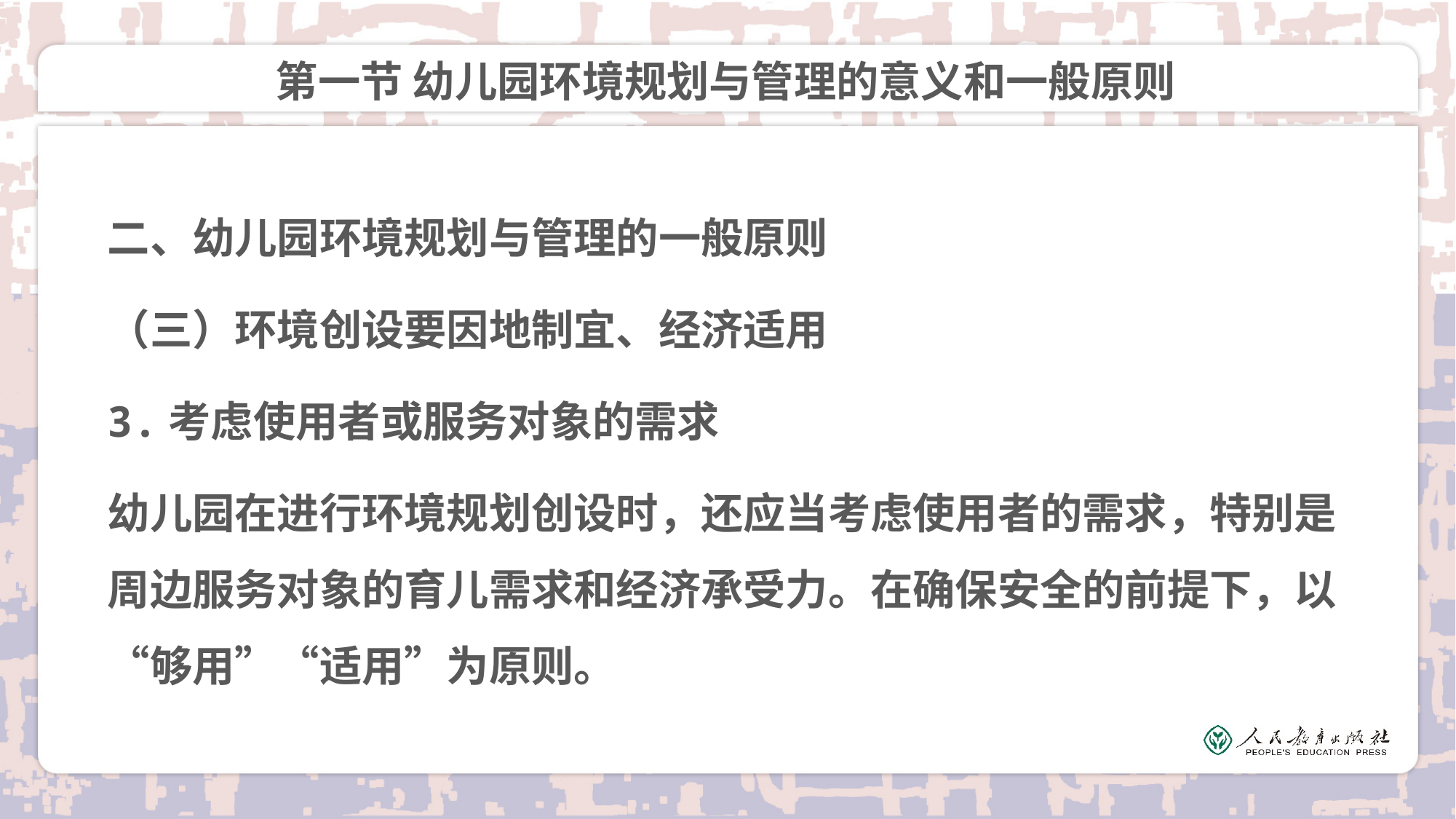

# 第一节 幼儿园环境规划与管理的意义和一般原则
二、幼儿园环境规划与管理的一般原则
（三）环境创设要因地制宜、经济适用
3.考虑使用者或服务对象的需求
幼儿园在进行环境规划创设时，还应当考虑使用者的需求，特别是周边服务对象的育儿需求和经济承受力。在确保安全的前提下，以“够用”“适用”为原则。